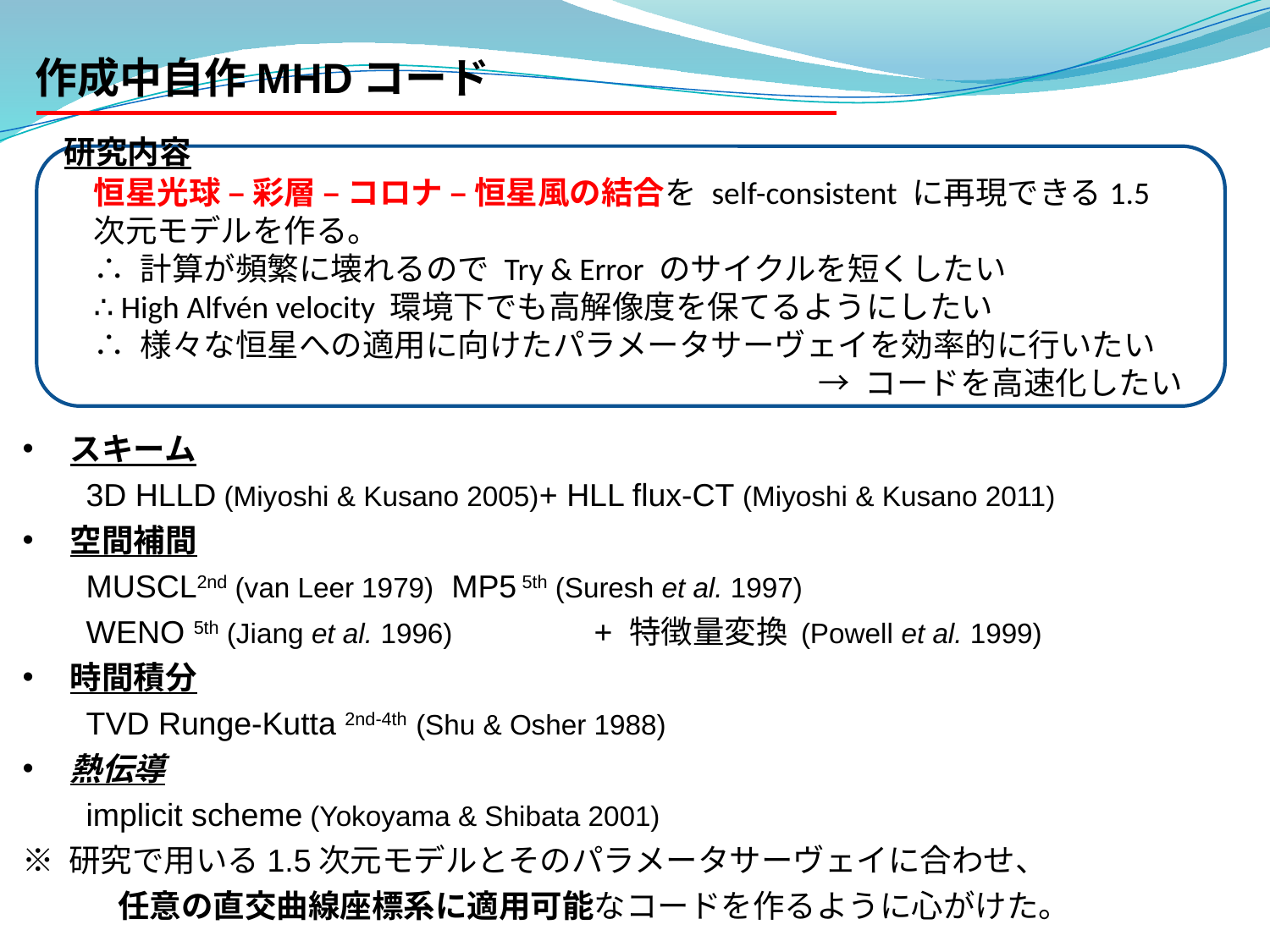

作成中自作MHDコード
 研究内容

恒星光球 – 彩層 – コロナ – 恒星風の結合を self-consistent に再現できる1.5次元モデルを作る。
∴ 計算が頻繁に壊れるので Try & Error のサイクルを短くしたい
∴ High Alfvén velocity 環境下でも高解像度を保てるようにしたい
∴ 様々な恒星への適用に向けたパラメータサーヴェイを効率的に行いたい
→ コードを高速化したい
スキーム
3D HLLD (Miyoshi & Kusano 2005)+ HLL flux-CT (Miyoshi & Kusano 2011)
空間補間
MUSCL2nd (van Leer 1979)  MP5 5th (Suresh et al. 1997)
WENO 5th (Jiang et al. 1996)  	+ 特徴量変換 (Powell et al. 1999)
時間積分
TVD Runge-Kutta 2nd-4th (Shu & Osher 1988)
熱伝導
implicit scheme (Yokoyama & Shibata 2001)
※ 研究で用いる1.5次元モデルとそのパラメータサーヴェイに合わせ、
　　　任意の直交曲線座標系に適用可能なコードを作るように心がけた。